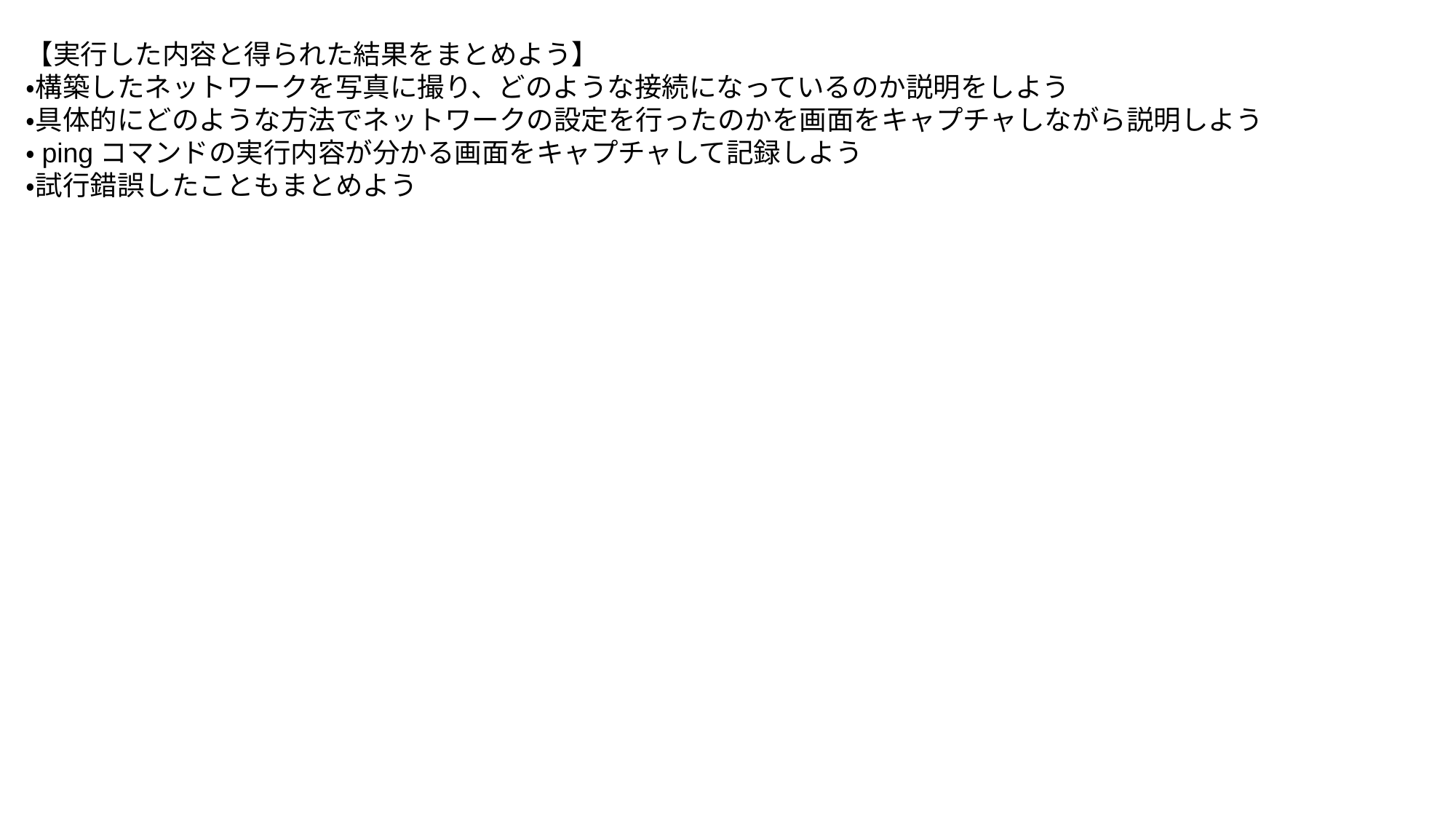

【実行した内容と得られた結果をまとめよう】
・構築したネットワークを写真に撮り、どのような接続になっているのか説明をしよう
・具体的にどのような方法でネットワークの設定を行ったのかを画面をキャプチャしながら説明しよう
・pingコマンドの実行内容が分かる画面をキャプチャして記録しよう
・試行錯誤したこともまとめよう